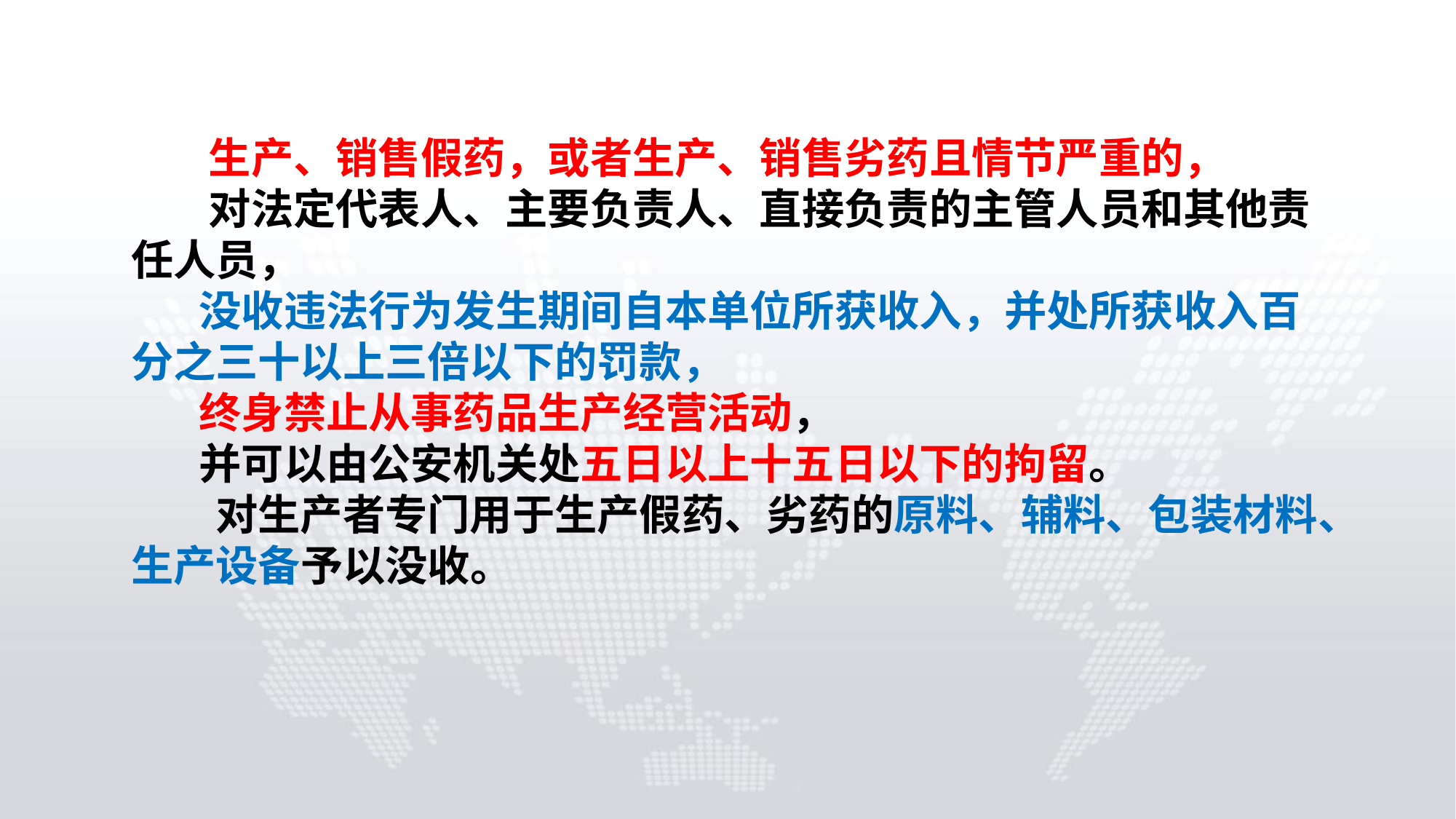

生产、销售假药，或者生产、销售劣药且情节严重的，
       对法定代表人、主要负责人、直接负责的主管人员和其他责任人员，
      没收违法行为发生期间自本单位所获收入，并处所获收入百分之三十以上三倍以下的罚款，
      终身禁止从事药品生产经营活动，
      并可以由公安机关处五日以上十五日以下的拘留。
　　对生产者专门用于生产假药、劣药的原料、辅料、包装材料、生产设备予以没收。